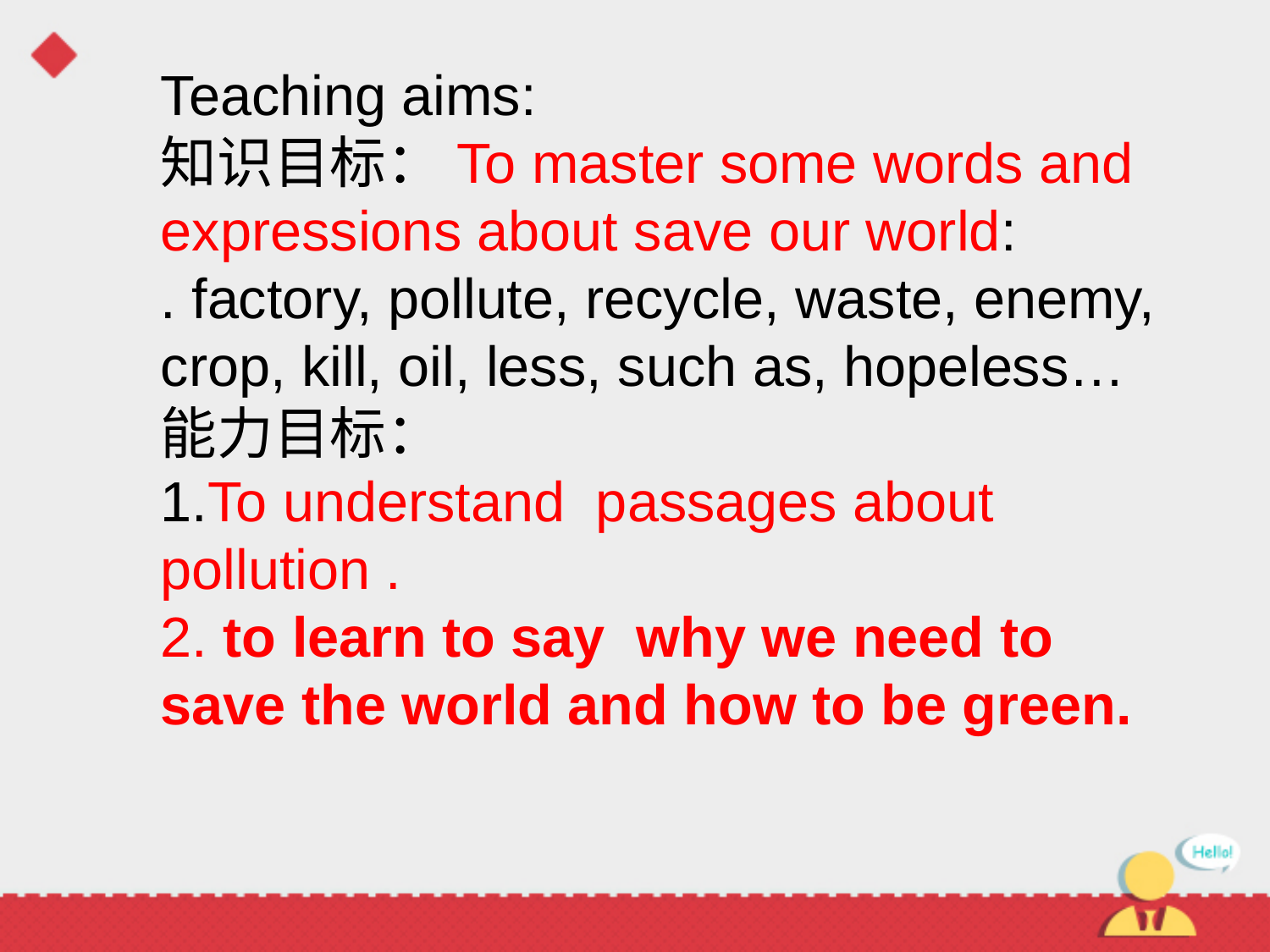

Teaching aims:
知识目标：To master some words and expressions about save our world:
. factory, pollute, recycle, waste, enemy, crop, kill, oil, less, such as, hopeless…
能力目标：
1.To understand  passages about pollution .
2. to learn to say  why we need to save the world and how to be green.